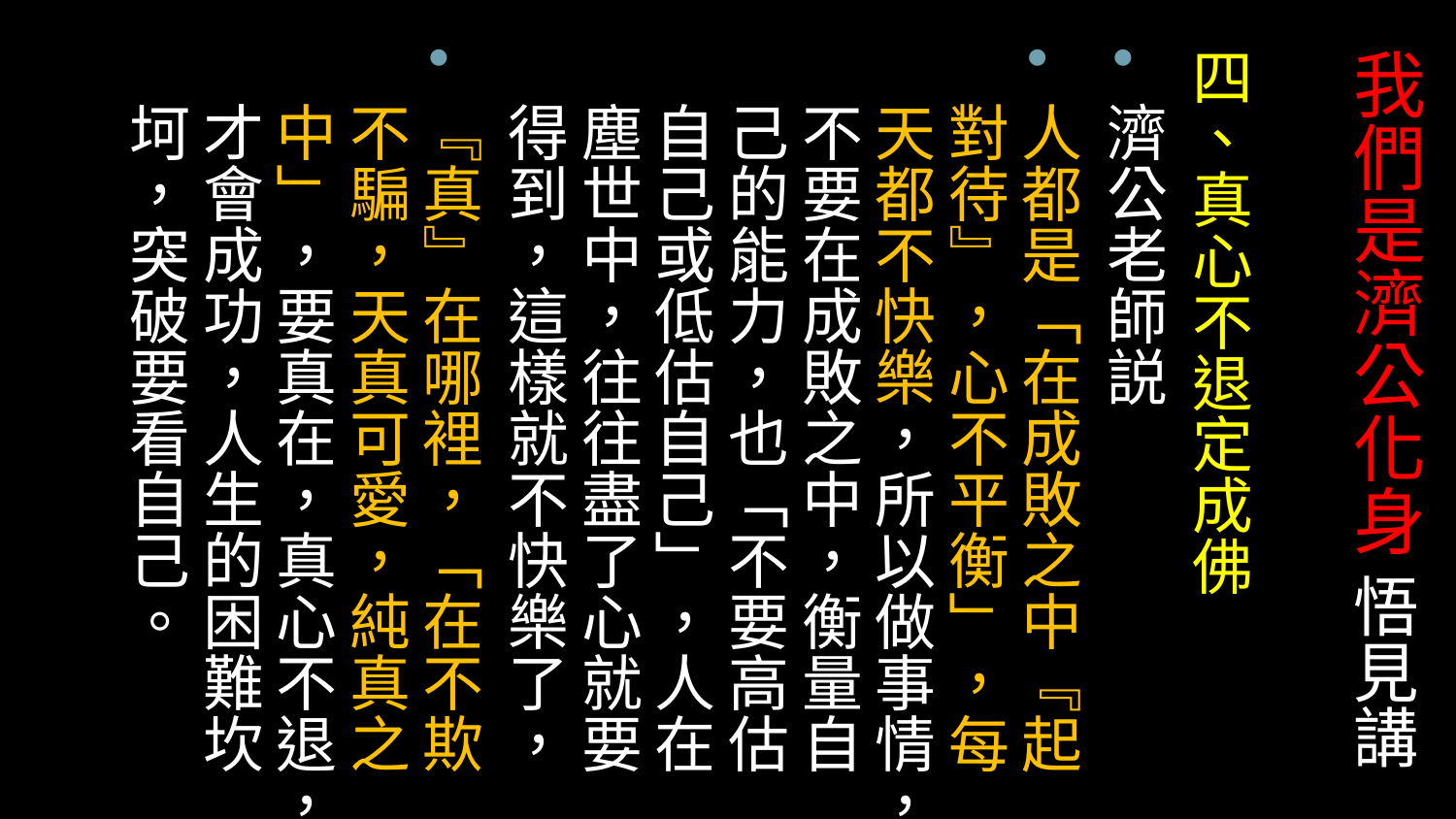

# 我們是濟公化身 悟見講
四、真心不退定成佛
濟公老師説
人都是「在成敗之中『起對待』，心不平衡」，每天都不快樂，所以做事情，不要在成敗之中，衡量自己的能力，也「不要高估自己或低估自己」，人在塵世中，往往盡了心就要得到，這樣就不快樂了，
『真』在哪裡，「在不欺不騙，天真可愛，純真之中」，要真在，真心不退，才會成功，人生的困難坎坷，突破要看自己。